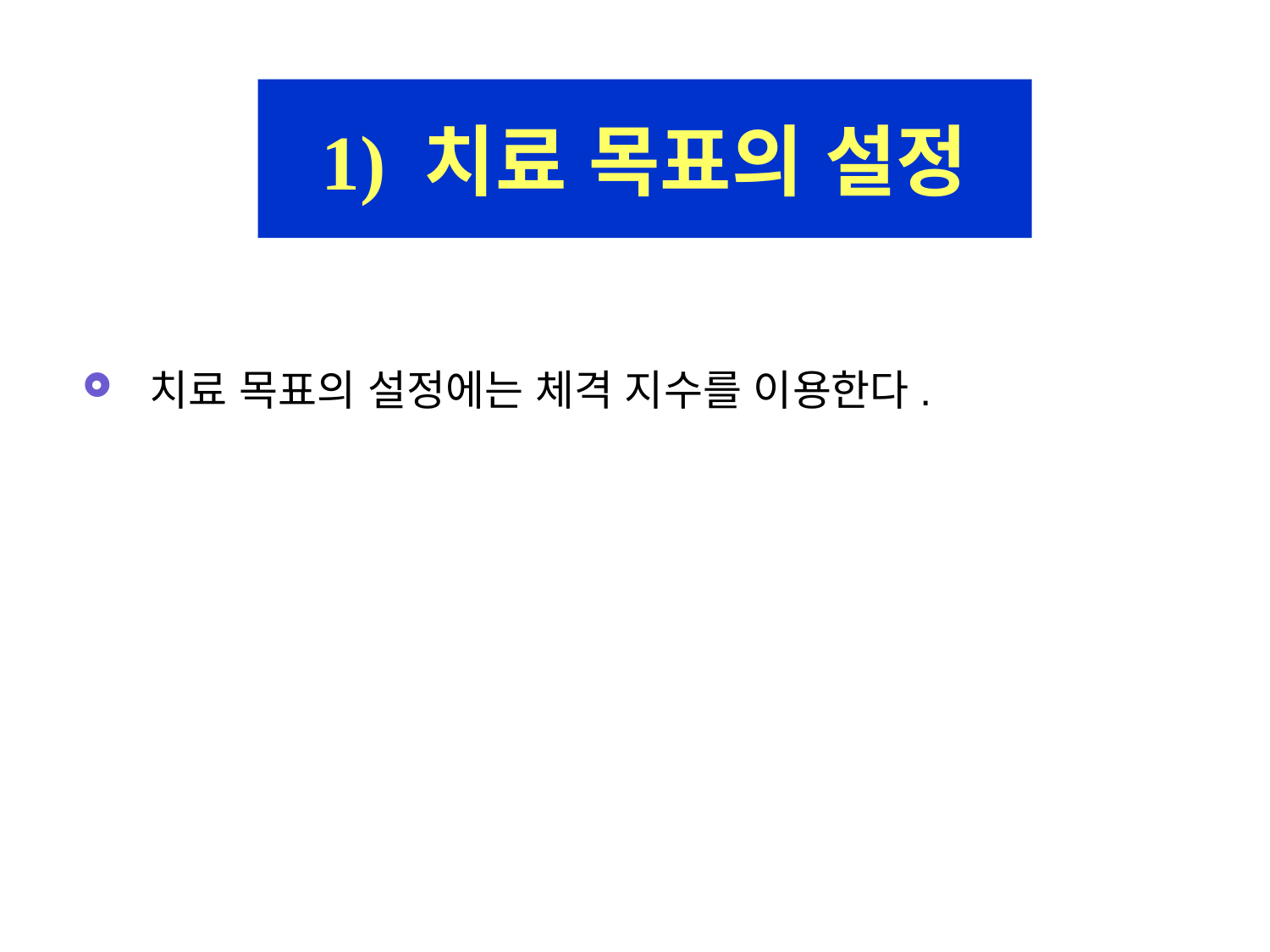

1) 치료 목표의 설정
치료 목표의 설정에는 체격 지수를 이용한다.